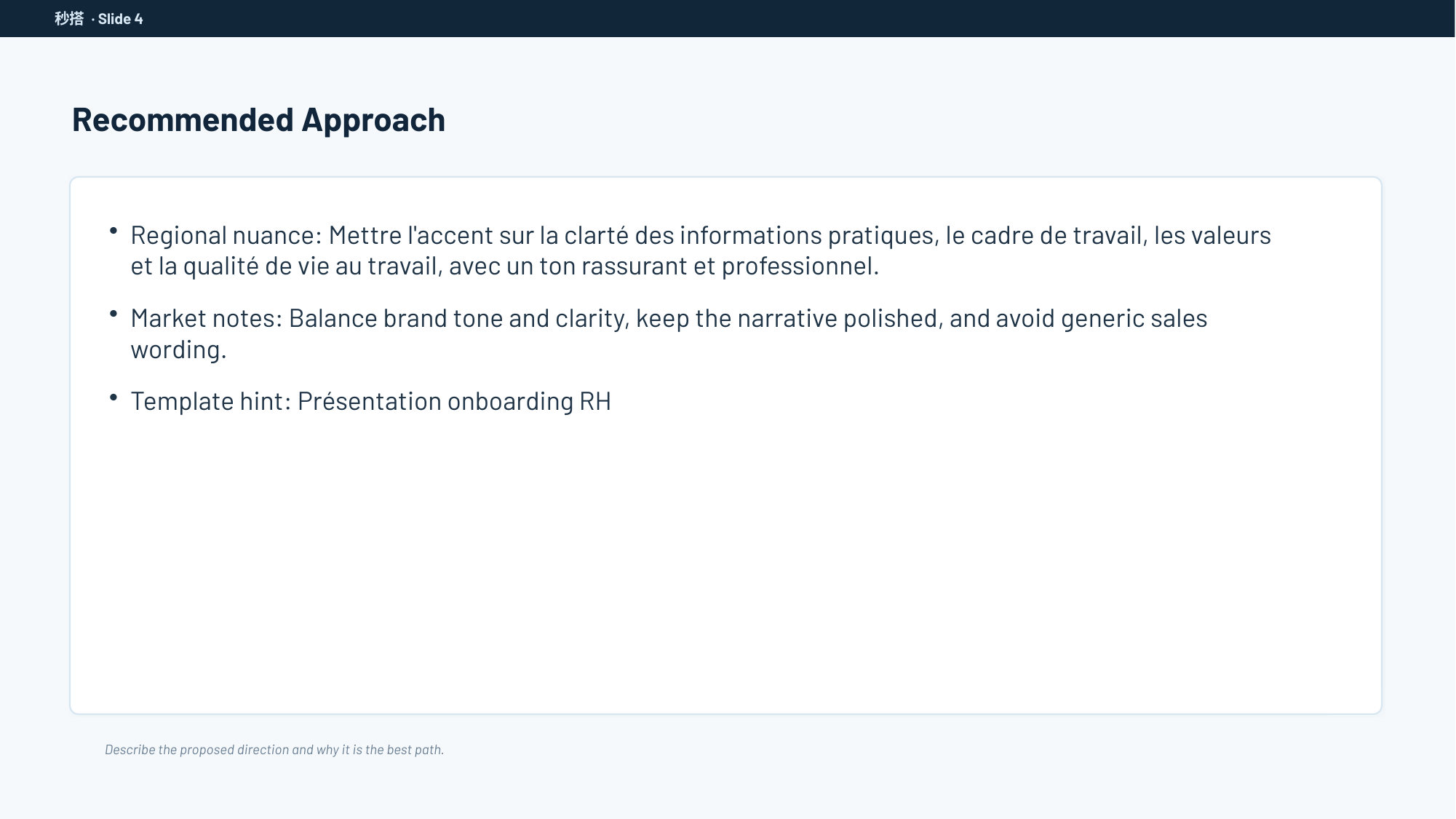

秒搭 · Slide 4
Recommended Approach

Regional nuance: Mettre l'accent sur la clarté des informations pratiques, le cadre de travail, les valeurs et la qualité de vie au travail, avec un ton rassurant et professionnel.
Market notes: Balance brand tone and clarity, keep the narrative polished, and avoid generic sales wording.
Template hint: Présentation onboarding RH
Describe the proposed direction and why it is the best path.